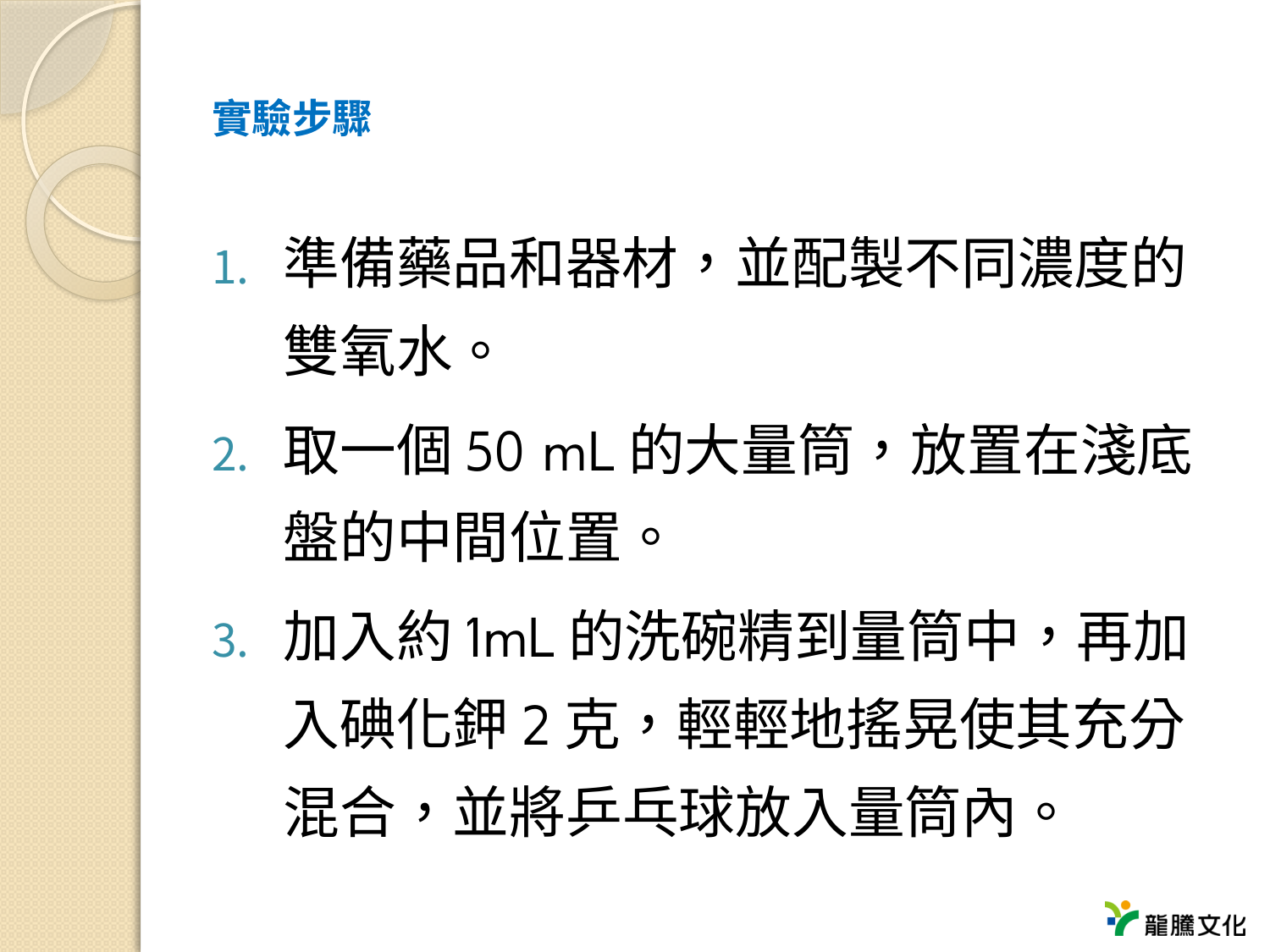

# 實驗步驟
準備藥品和器材，並配製不同濃度的雙氧水。
取一個50 mL的大量筒，放置在淺底盤的中間位置。
加入約1mL的洗碗精到量筒中，再加入碘化鉀2克，輕輕地搖晃使其充分混合，並將乒乓球放入量筒內。